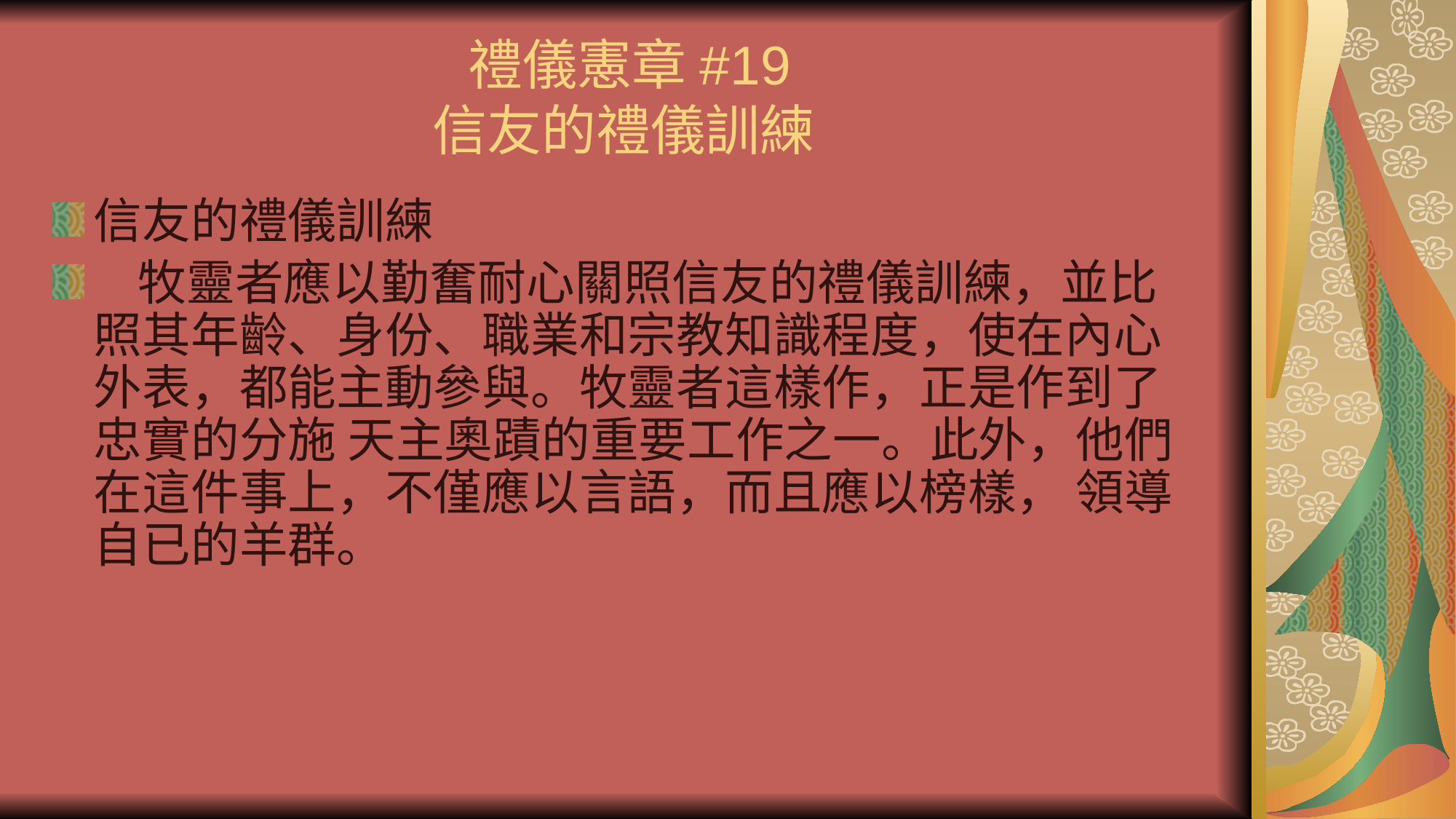

# 禮儀憲章#19 信友的禮儀訓練
信友的禮儀訓練
   牧靈者應以勤奮耐心關照信友的禮儀訓練，並比照其年齡、身份、職業和宗教知識程度，使在內心外表，都能主動參與。牧靈者這樣作，正是作到了忠實的分施 天主奧蹟的重要工作之一。此外，他們在這件事上，不僅應以言語，而且應以榜樣， 領導自已的羊群。